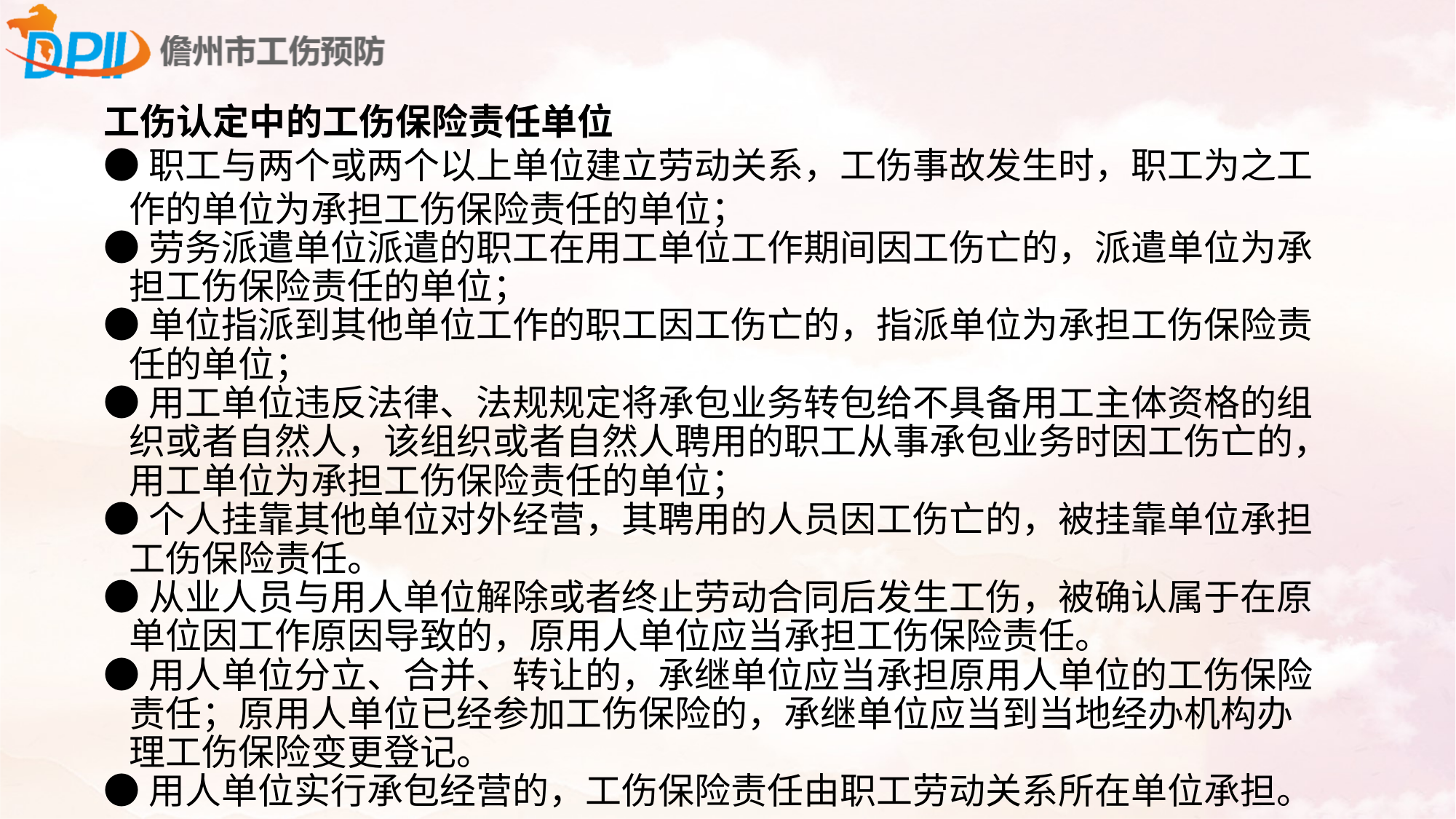

工伤认定中的工伤保险责任单位
●职工与两个或两个以上单位建立劳动关系，工伤事故发生时，职工为之工
  作的单位为承担工伤保险责任的单位；
●劳务派遣单位派遣的职工在用工单位工作期间因工伤亡的，派遣单位为承
  担工伤保险责任的单位；
●单位指派到其他单位工作的职工因工伤亡的，指派单位为承担工伤保险责
  任的单位；
●用工单位违反法律、法规规定将承包业务转包给不具备用工主体资格的组
  织或者自然人，该组织或者自然人聘用的职工从事承包业务时因工伤亡的，
  用工单位为承担工伤保险责任的单位；
●个人挂靠其他单位对外经营，其聘用的人员因工伤亡的，被挂靠单位承担
  工伤保险责任。
●从业人员与用人单位解除或者终止劳动合同后发生工伤，被确认属于在原
  单位因工作原因导致的，原用人单位应当承担工伤保险责任。
●用人单位分立、合并、转让的，承继单位应当承担原用人单位的工伤保险
  责任；原用人单位已经参加工伤保险的，承继单位应当到当地经办机构办
  理工伤保险变更登记。
●用人单位实行承包经营的，工伤保险责任由职工劳动关系所在单位承担。